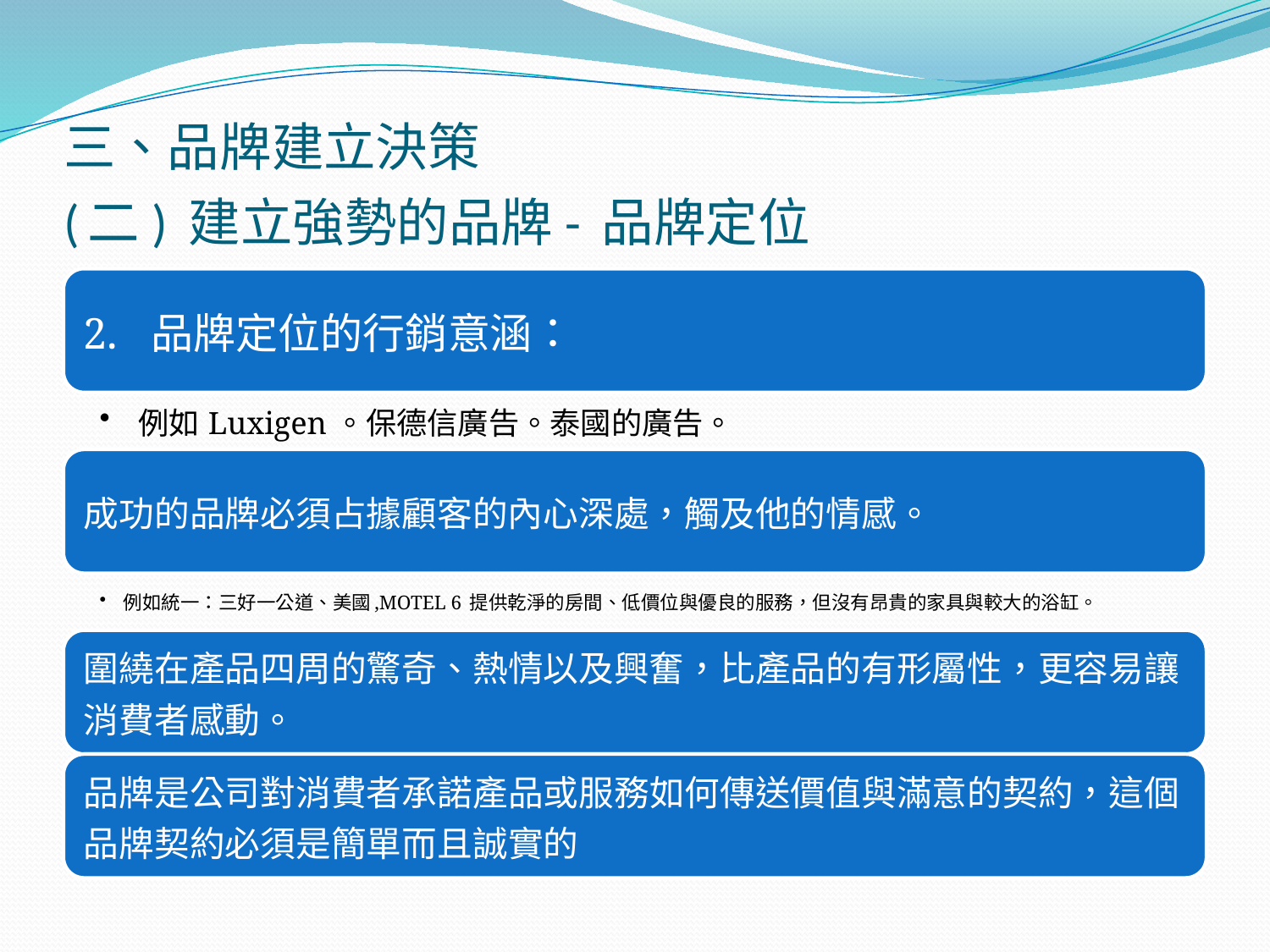

# 三、品牌建立決策 (二) 建立強勢的品牌- 品牌定位
2.  品牌定位的行銷意涵：
成功的品牌必須占據顧客的內心深處，觸及他的情感。
例如Luxigen。保德信廣告。泰國的廣告。
圍繞在產品四周的驚奇、熱情以及興奮，比產品的有形屬性，更容易讓消費者感動。
品牌是公司對消費者承諾產品或服務如何傳送價值與滿意的契約，這個品牌契約必須是簡單而且誠實的
例如統一：三好一公道、美國,MOTEL 6 提供乾淨的房間、低價位與優良的服務，但沒有昂貴的家具與較大的浴缸。